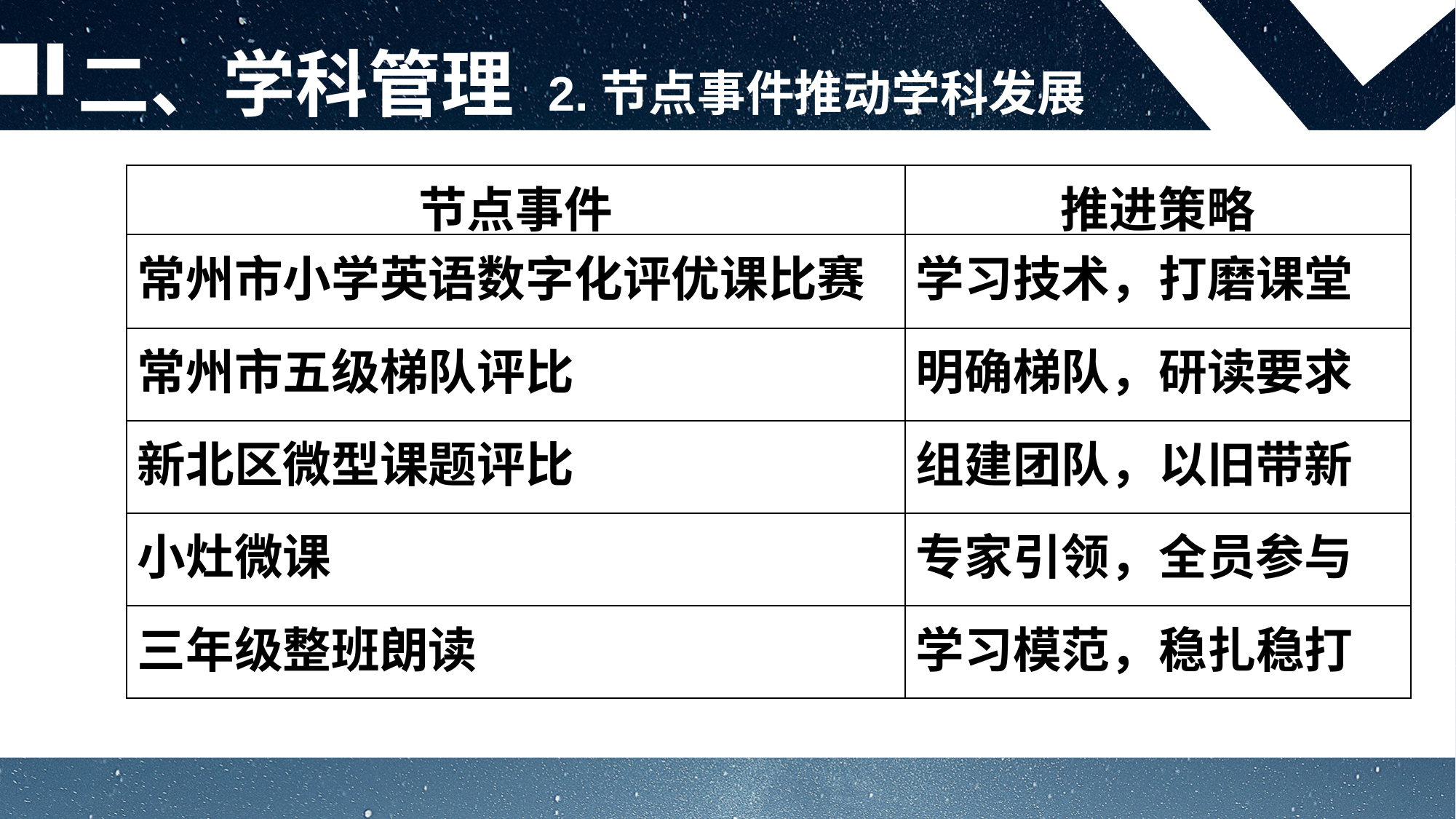

二、学科管理 2.节点事件推动学科发展

| 节点事件 | 推进策略 |
| --- | --- |
| 常州市小学英语数字化评优课比赛 | 学习技术，打磨课堂 |
| 常州市五级梯队评比 | 明确梯队，研读要求 |
| 新北区微型课题评比 | 组建团队，以旧带新 |
| 小灶微课 | 专家引领，全员参与 |
| 三年级整班朗读 | 学习模范，稳扎稳打 |